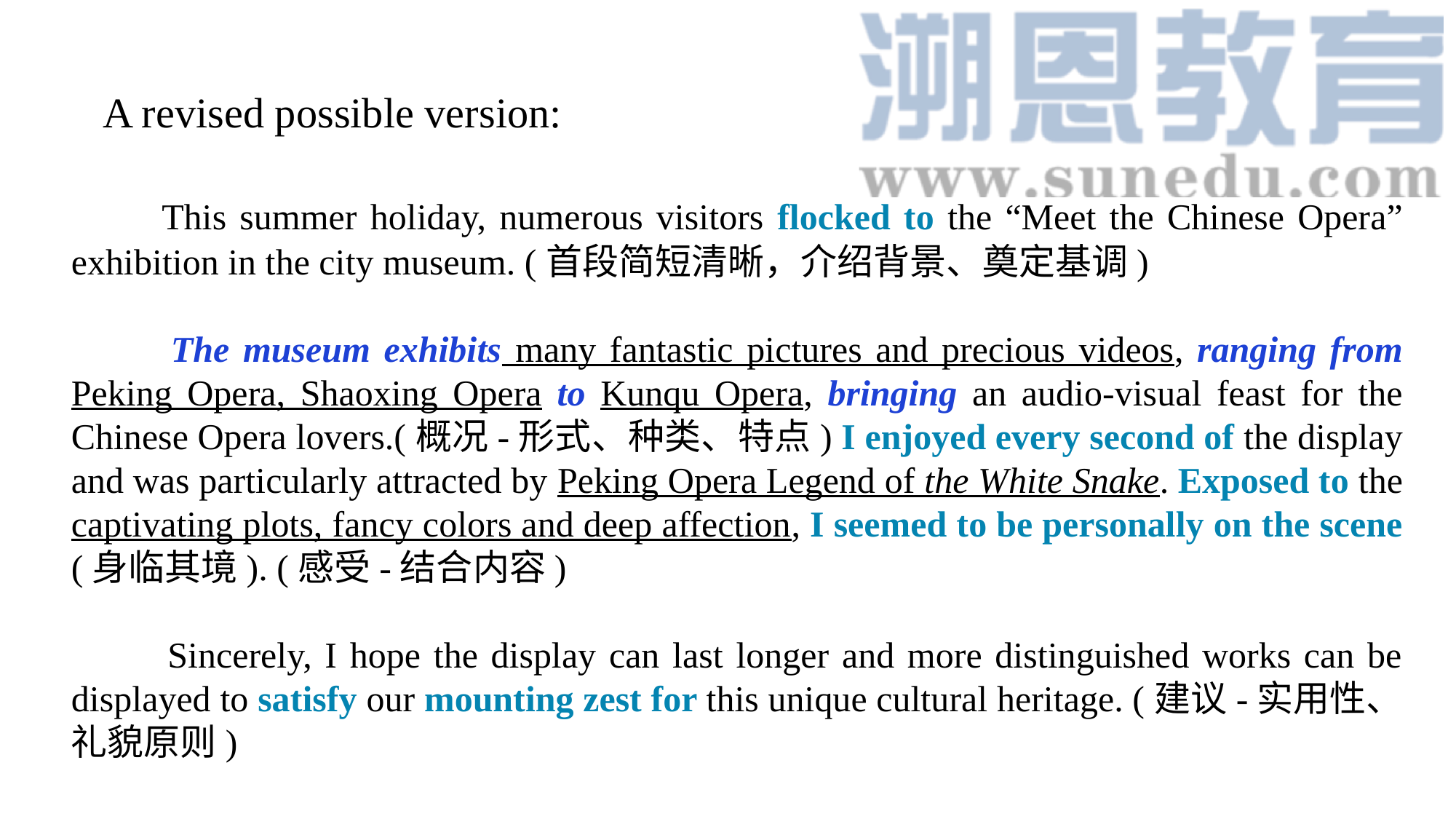

A revised possible version:

    This summer holiday, numerous visitors flocked to the “Meet the Chinese Opera” exhibition in the city museum. (首段简短清晰，介绍背景、奠定基调)

     The museum exhibits many fantastic pictures and precious videos, ranging from Peking Opera, Shaoxing Opera to Kunqu Opera, bringing an audio-visual feast for the Chinese Opera lovers.(概况-形式、种类、特点) I enjoyed every second of the display and was particularly attracted by Peking Opera Legend of the White Snake. Exposed to the captivating plots, fancy colors and deep affection, I seemed to be personally on the scene (身临其境). (感受-结合内容)

     Sincerely, I hope the display can last longer and more distinguished works can be displayed to satisfy our mounting zest for this unique cultural heritage. (建议-实用性、礼貌原则)